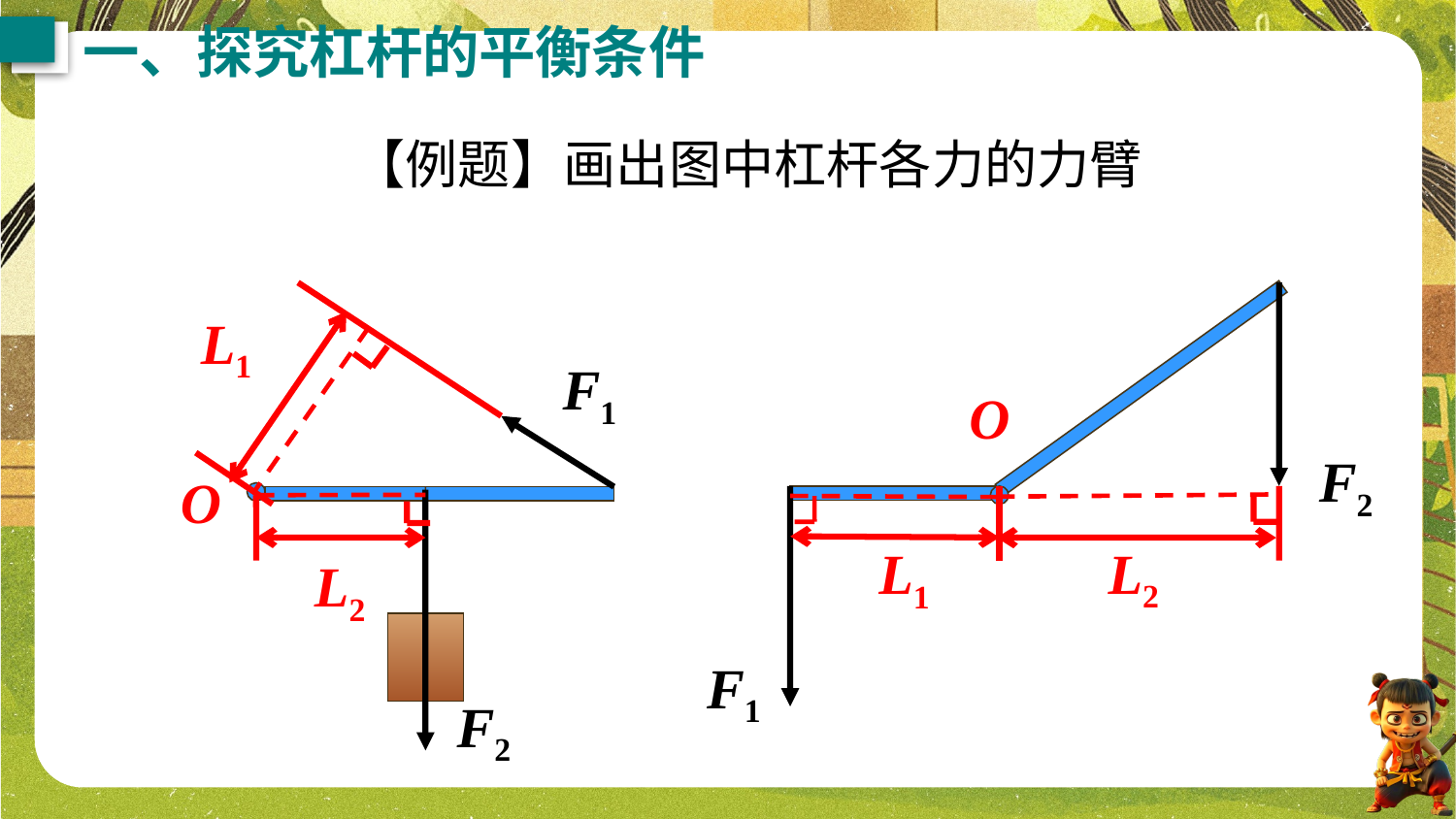

一、探究杠杆的平衡条件

【例题】画出图中杠杆各力的力臂

L1

F1
O

F2
O

L2
L1

L2

F1
F2